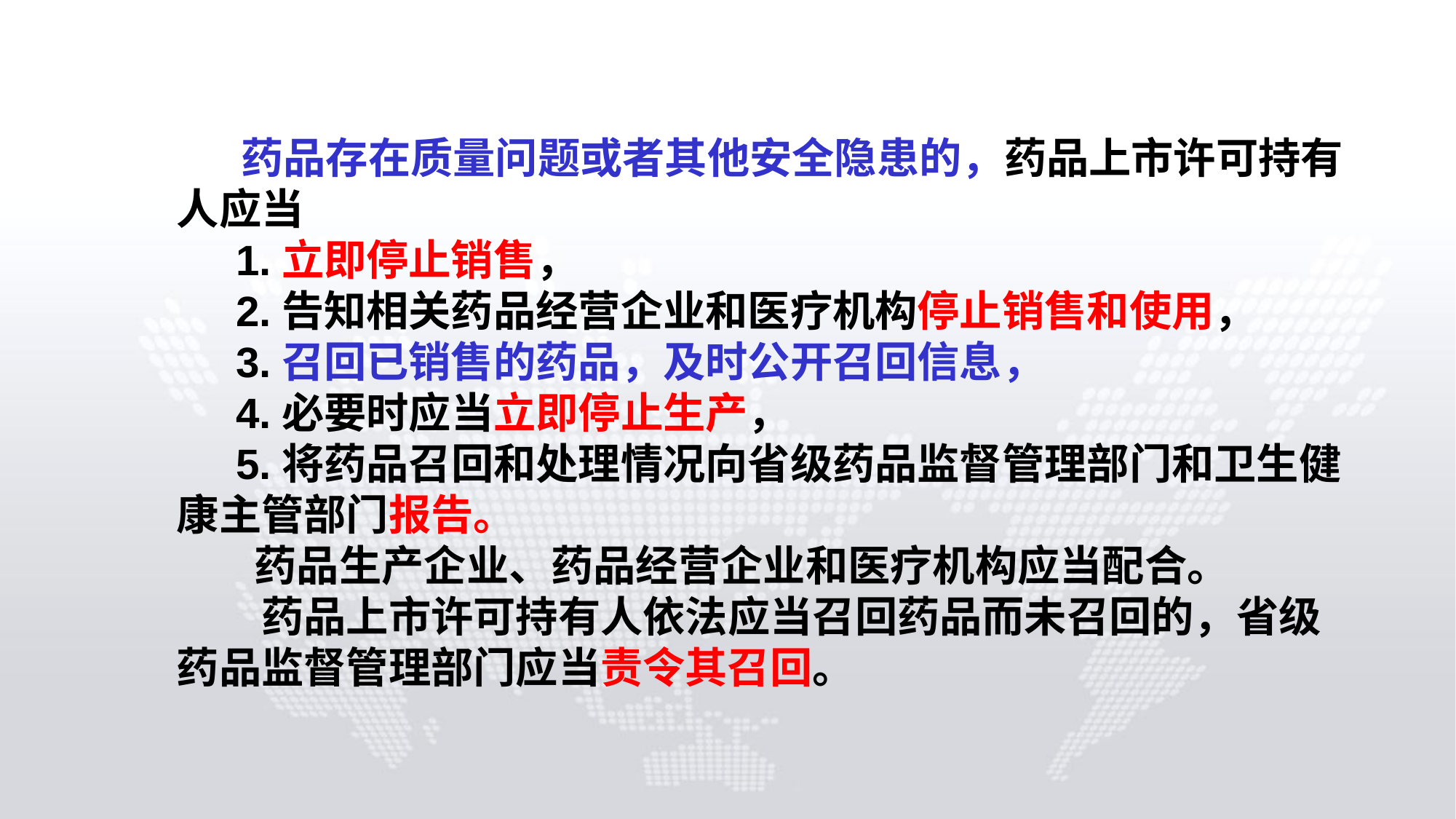

药品存在质量问题或者其他安全隐患的，药品上市许可持有人应当
     1.立即停止销售，
     2.告知相关药品经营企业和医疗机构停止销售和使用，
     3.召回已销售的药品，及时公开召回信息，
     4.必要时应当立即停止生产，
     5.将药品召回和处理情况向省级药品监督管理部门和卫生健康主管部门报告。
       药品生产企业、药品经营企业和医疗机构应当配合。
　　药品上市许可持有人依法应当召回药品而未召回的，省级药品监督管理部门应当责令其召回。